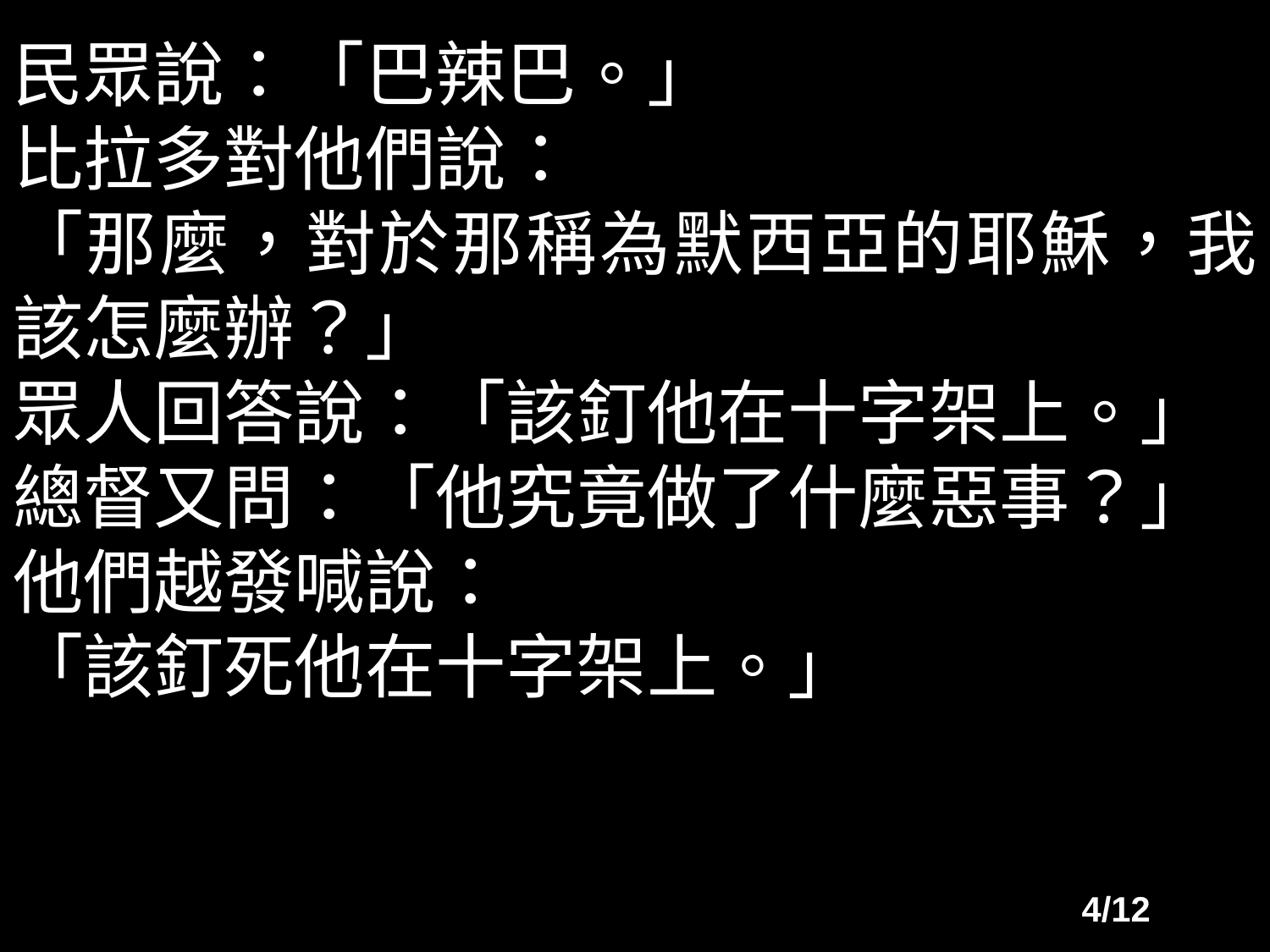

民眾說：「巴辣巴。」
比拉多對他們說：
「那麼，對於那稱為默西亞的耶穌，我該怎麼辦？」
眾人回答說：「該釘他在十字架上。」
總督又問：「他究竟做了什麼惡事？」
他們越發喊說：
「該釘死他在十字架上。」

4/12